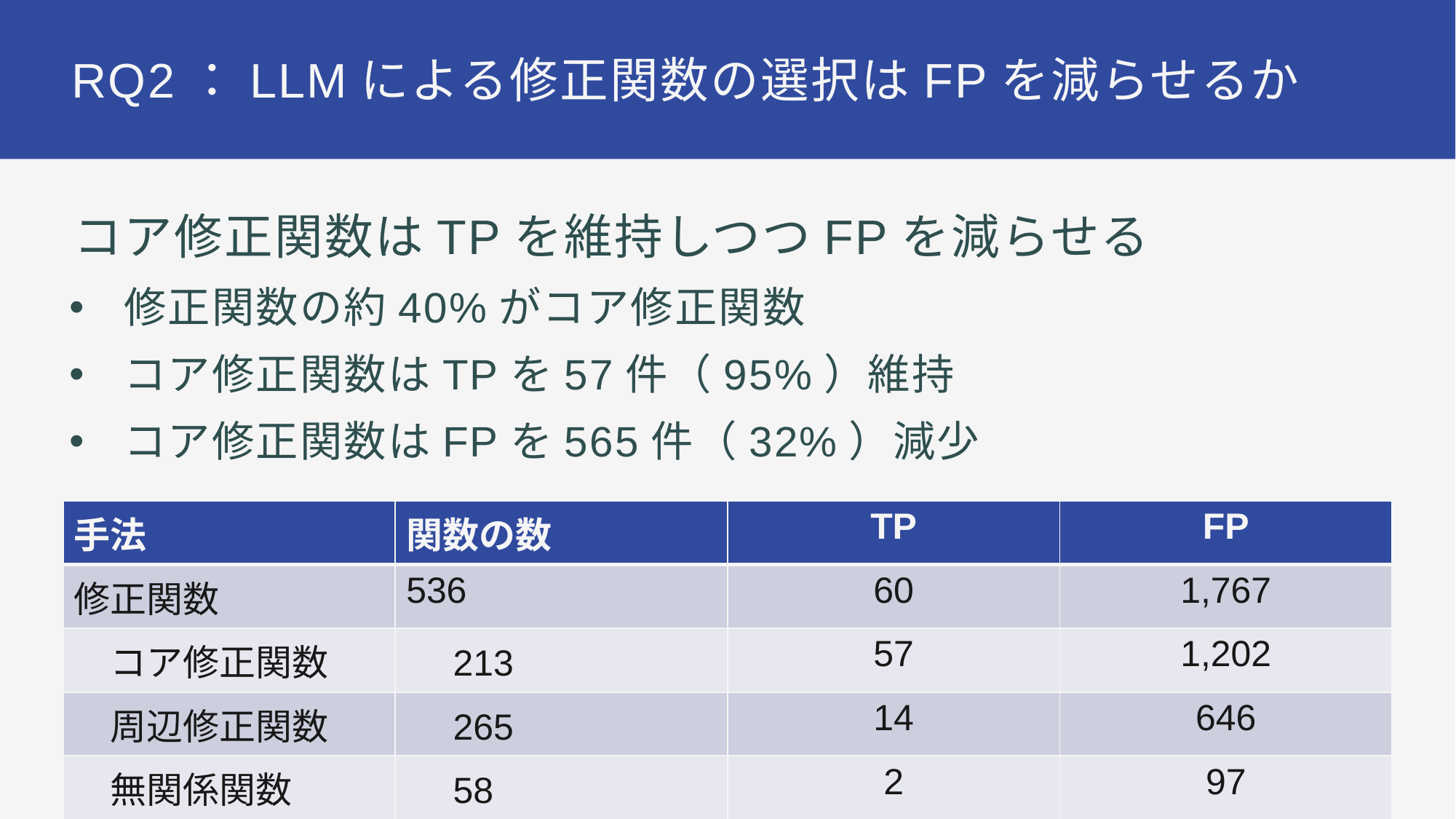

# RQ2：LLMによる修正関数の選択はFPを減らせるか
コア修正関数はTPを維持しつつFPを減らせる
修正関数の約40%がコア修正関数
コア修正関数はTPを57件（95%）維持
コア修正関数はFPを565件（32%）減少
| 手法 | 関数の数 | TP | FP |
| --- | --- | --- | --- |
| 修正関数 | 536 | 60 | 1,767 |
| コア修正関数 | 213 | 57 | 1,202 |
| 周辺修正関数 | 265 | 14 | 646 |
| 無関係関数 | 58 | 2 | 97 |
31